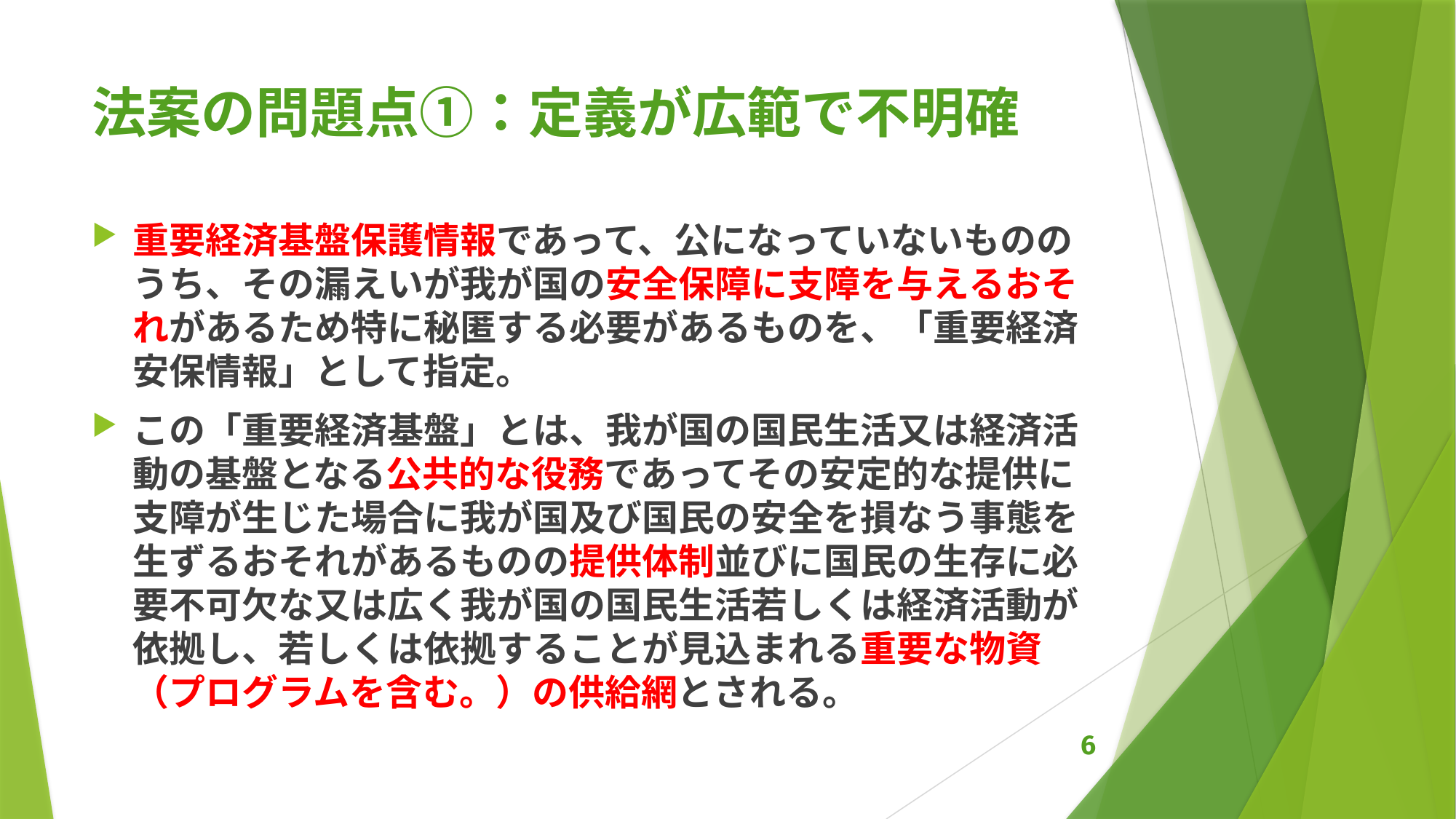

# 法案の問題点①：定義が広範で不明確
重要経済基盤保護情報であって、公になっていないもののうち、その漏えいが我が国の安全保障に支障を与えるおそれがあるため特に秘匿する必要があるものを、「重要経済安保情報」として指定。
この「重要経済基盤」とは、我が国の国民生活又は経済活動の基盤となる公共的な役務であってその安定的な提供に支障が生じた場合に我が国及び国民の安全を損なう事態を生ずるおそれがあるものの提供体制並びに国民の生存に必要不可欠な又は広く我が国の国民生活若しくは経済活動が依拠し、若しくは依拠することが見込まれる重要な物資（プログラムを含む。）の供給網とされる。
6